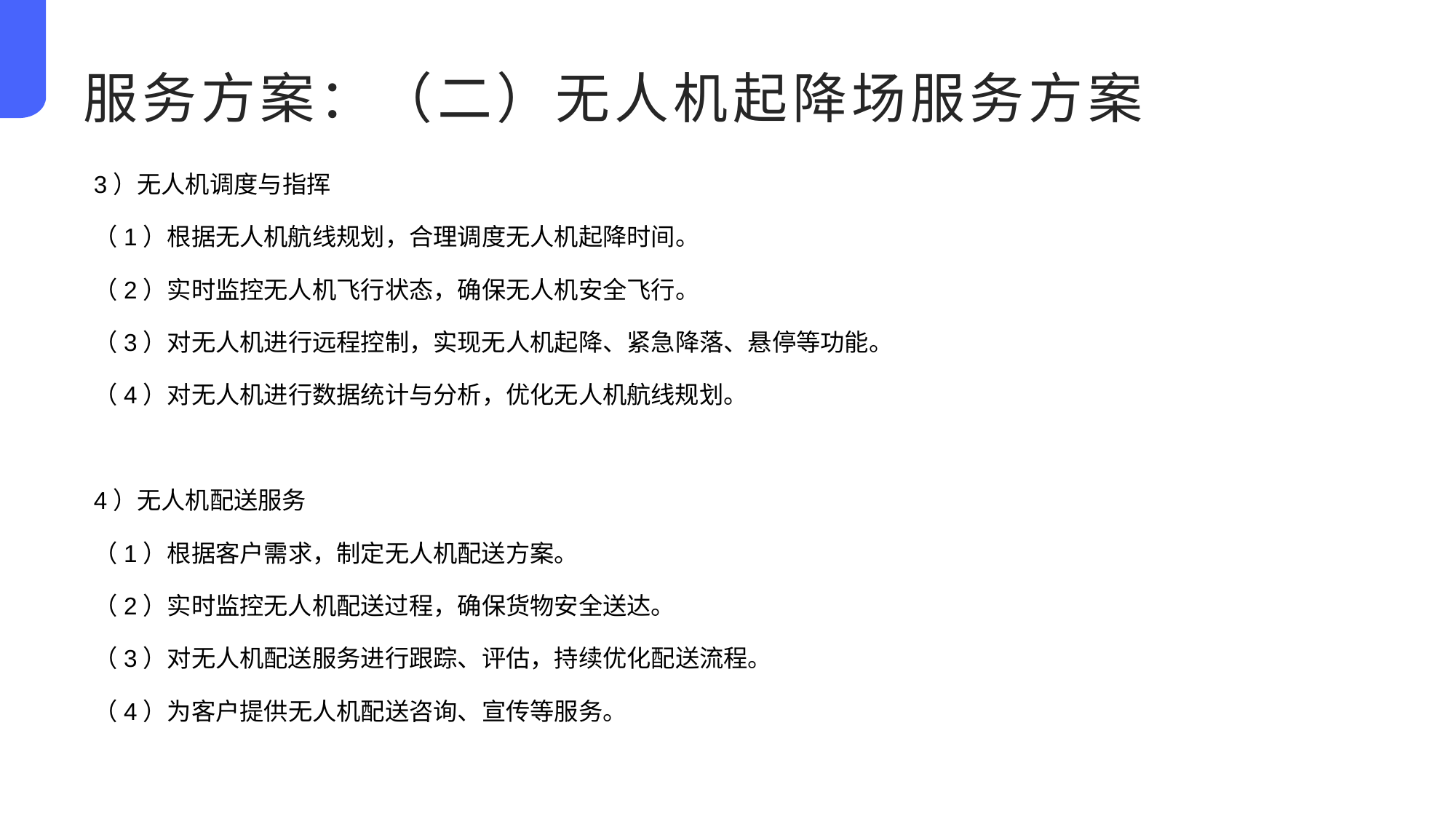

服务方案：（二）无人机起降场服务方案
3）无人机调度与指挥
（1）根据无人机航线规划，合理调度无人机起降时间。
（2）实时监控无人机飞行状态，确保无人机安全飞行。
（3）对无人机进行远程控制，实现无人机起降、紧急降落、悬停等功能。
（4）对无人机进行数据统计与分析，优化无人机航线规划。

4）无人机配送服务
（1）根据客户需求，制定无人机配送方案。
（2）实时监控无人机配送过程，确保货物安全送达。
（3）对无人机配送服务进行跟踪、评估，持续优化配送流程。
（4）为客户提供无人机配送咨询、宣传等服务。
17